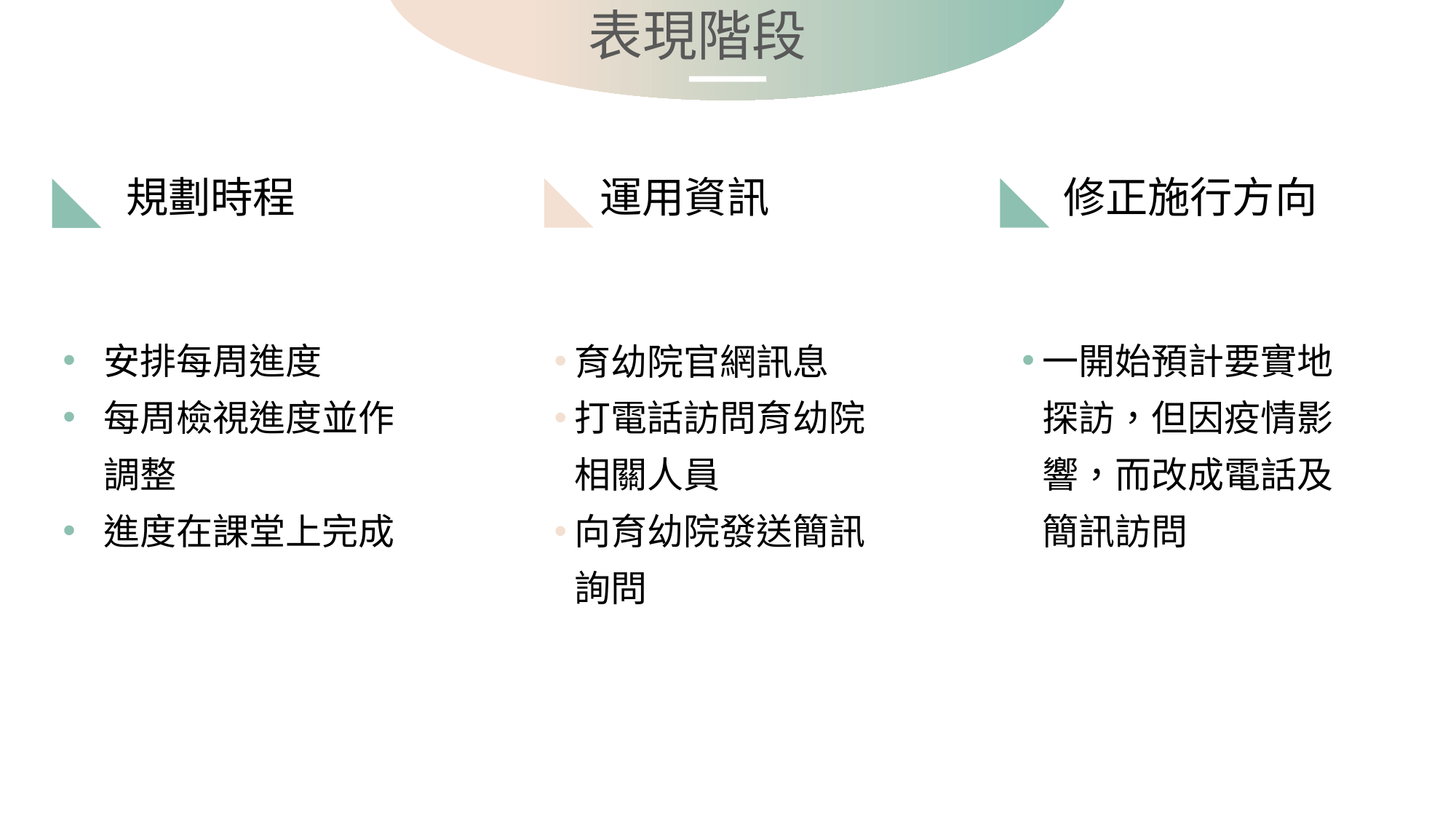

表現階段

運用資訊
修正施行方向
規劃時程

安排每周進度
每周檢視進度並作調整
進度在課堂上完成
一開始預計要實地探訪，但因疫情影響，而改成電話及簡訊訪問
育幼院官網訊息
打電話訪問育幼院相關人員
向育幼院發送簡訊詢問